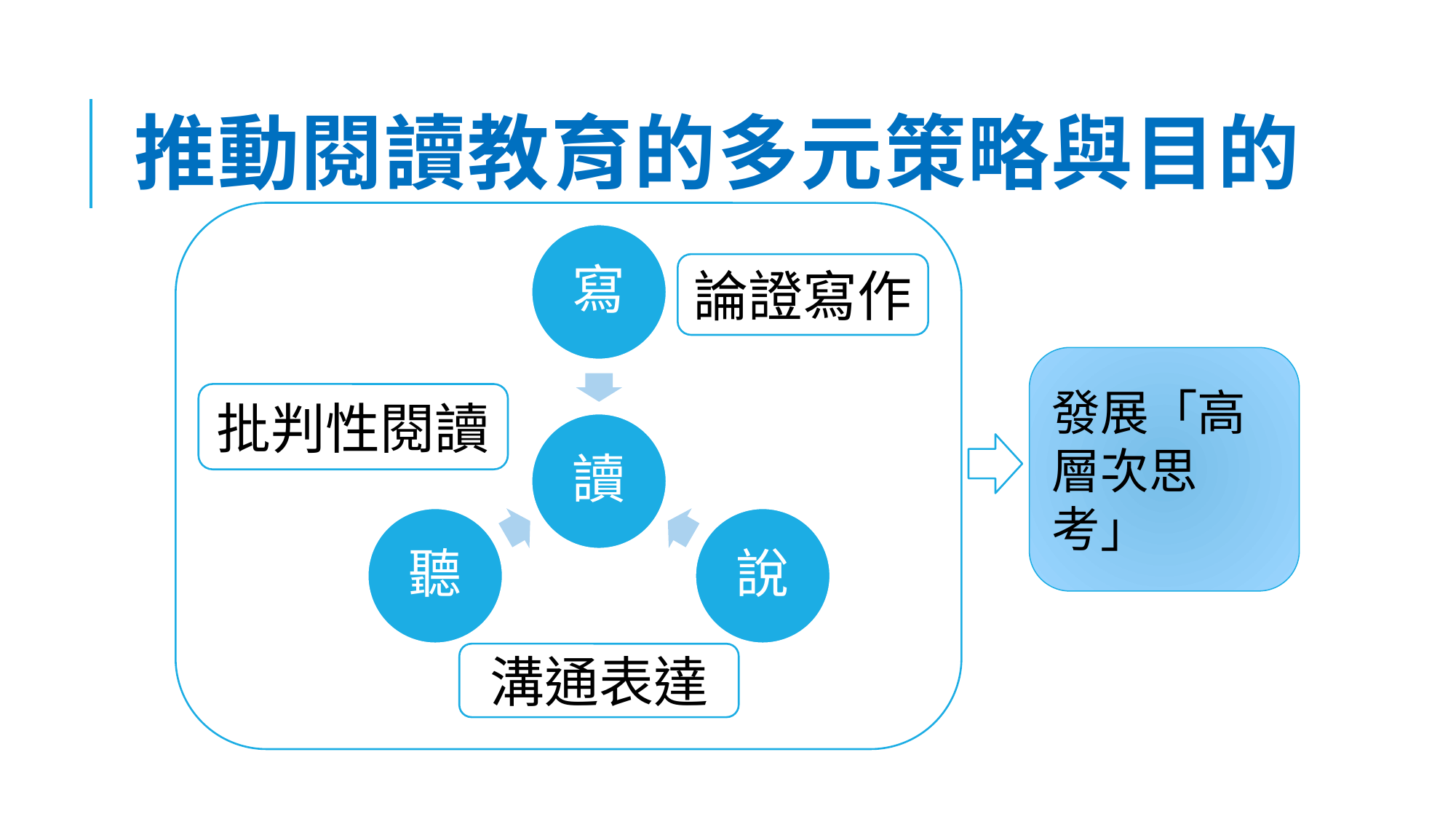

# 推動閱讀教育的多元策略與目的

讀

寫

說

聽
論證寫作
發展「高層次思考」
批判性閱讀

溝通表達